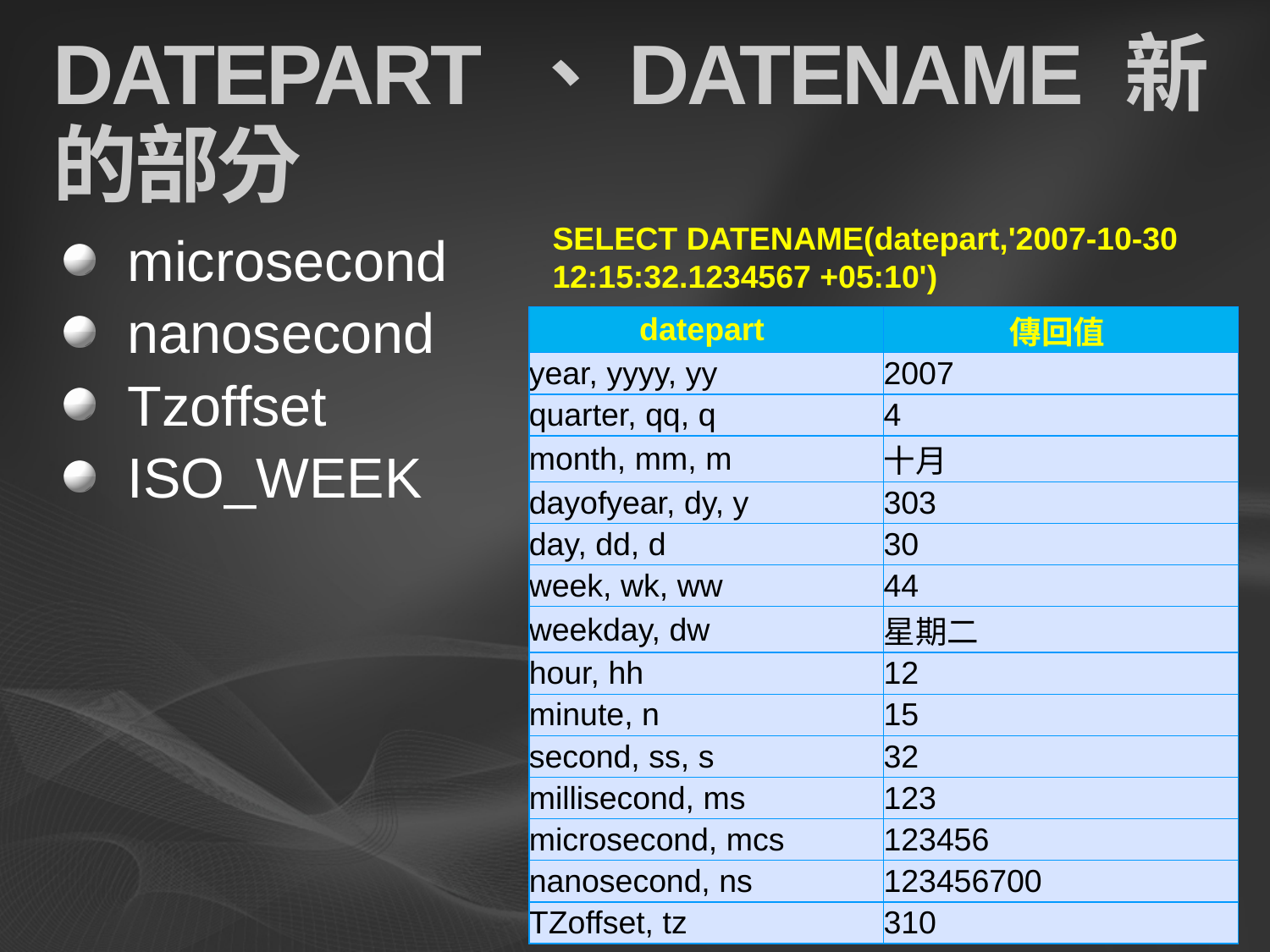

# DATEPART 、DATENAME 新的部分
SELECT DATENAME(datepart,'2007-10-30 12:15:32.1234567 +05:10')
microsecond
nanosecond
Tzoffset
ISO_WEEK
| datepart | 傳回值 |
| --- | --- |
| year, yyyy, yy | 2007 |
| quarter, qq, q | 4 |
| month, mm, m | 十月 |
| dayofyear, dy, y | 303 |
| day, dd, d | 30 |
| week, wk, ww | 44 |
| weekday, dw | 星期二 |
| hour, hh | 12 |
| minute, n | 15 |
| second, ss, s | 32 |
| millisecond, ms | 123 |
| microsecond, mcs | 123456 |
| nanosecond, ns | 123456700 |
| TZoffset, tz | 310 |